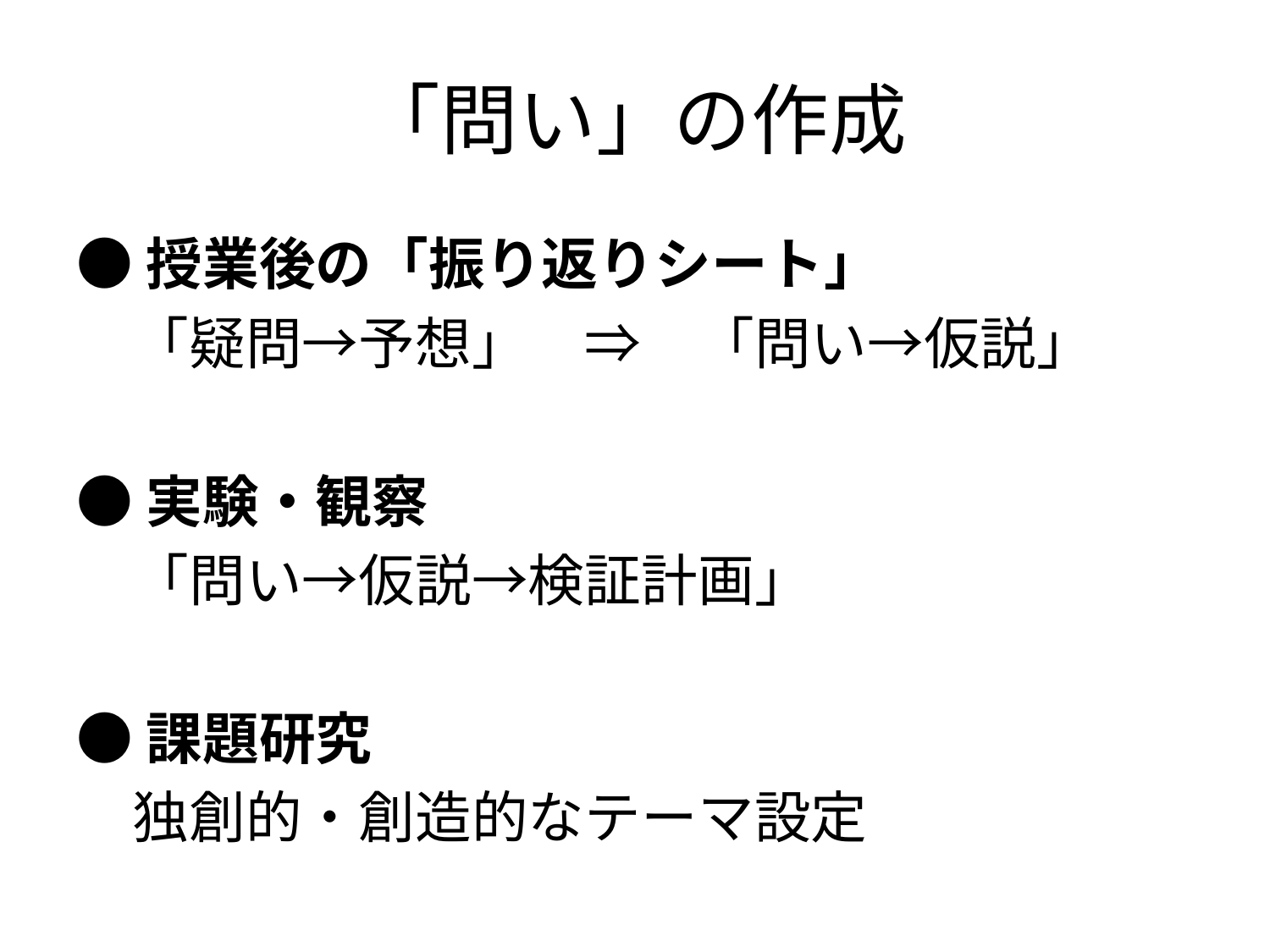

# 「問い」の作成
●授業後の「振り返りシート」
　「疑問→予想」　⇒　「問い→仮説」

●実験・観察
　「問い→仮説→検証計画」

●課題研究
　独創的・創造的なテーマ設定